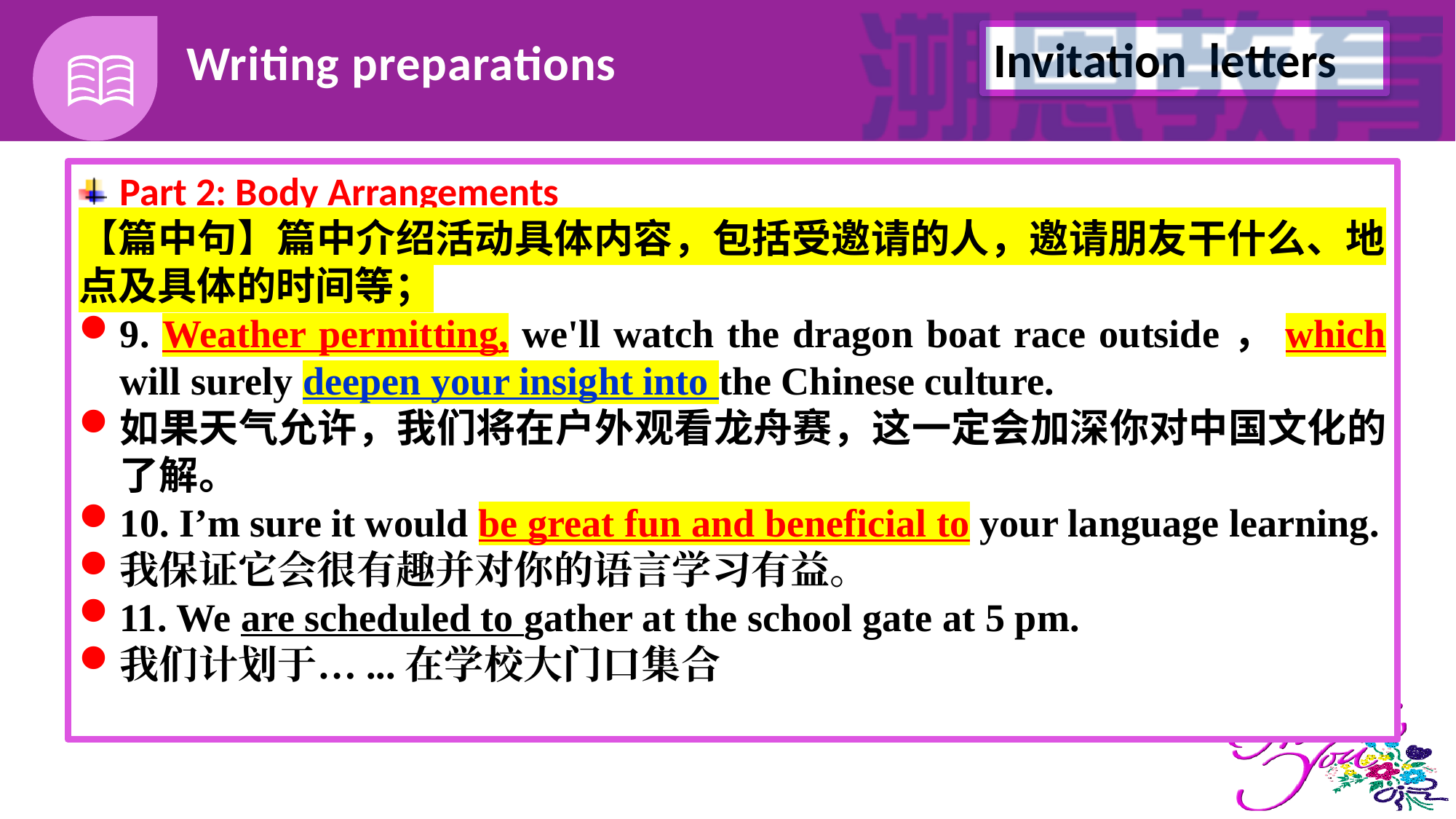

Writing preparations

Part 2: Body Arrangements
【篇中句】篇中介绍活动具体内容，包括受邀请的人，邀请朋友干什么、地点及具体的时间等；
9. Weather permitting, we'll watch the dragon boat race outside，which will surely deepen your insight into the Chinese culture.
如果天气允许，我们将在户外观看龙舟赛，这一定会加深你对中国文化的了解。
10. I’m sure it would be great fun and beneficial to your language learning.
我保证它会很有趣并对你的语言学习有益。
11. We are scheduled to gather at the school gate at 5 pm.
我们计划于…...在学校大门口集合